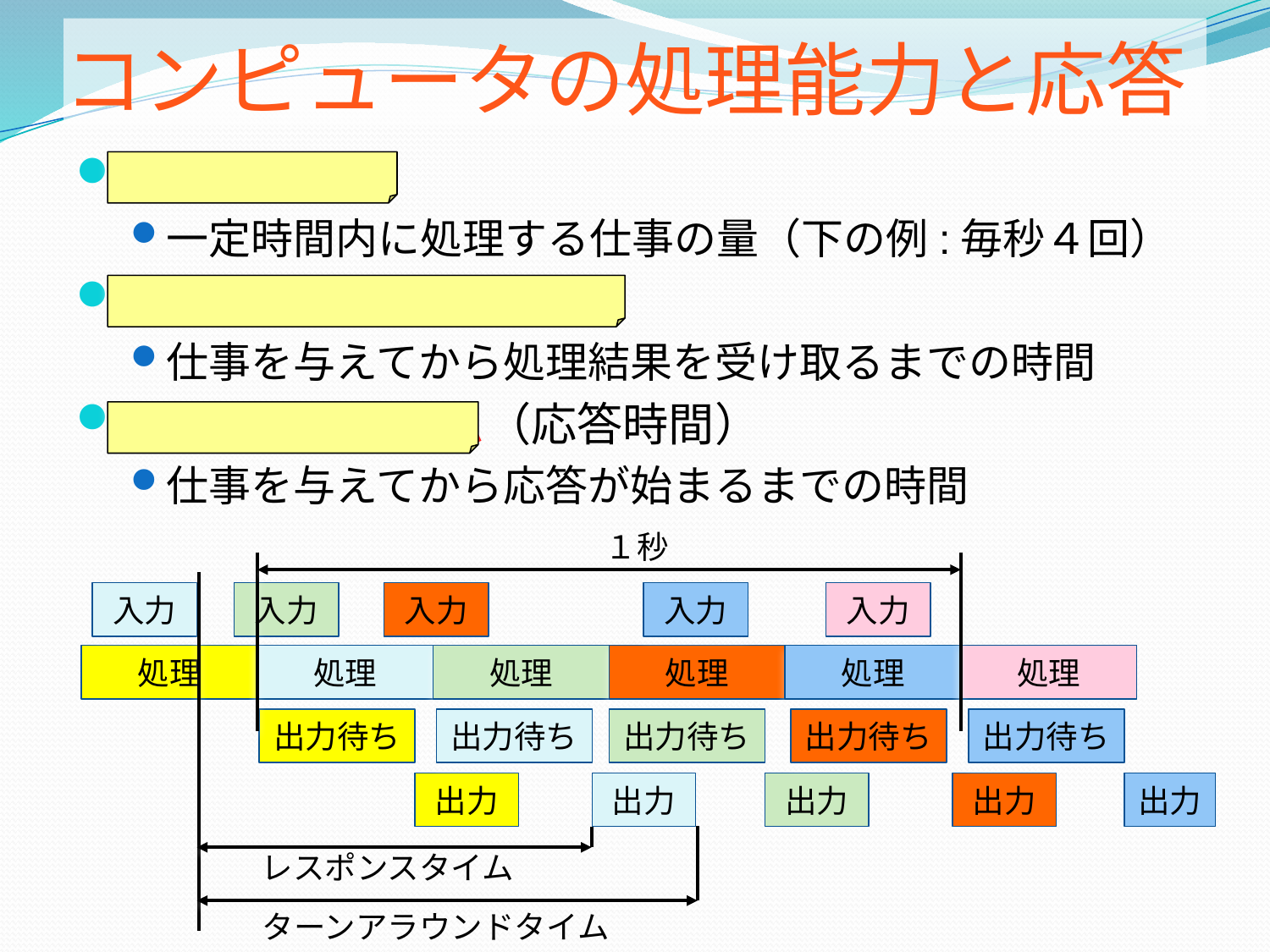

# コンピュータの処理能力と応答
スループット
一定時間内に処理する仕事の量（下の例:毎秒４回）
ターンアラウンドタイム
仕事を与えてから処理結果を受け取るまでの時間
レスポンスタイム（応答時間）
仕事を与えてから応答が始まるまでの時間

１秒
入力
入力
入力
入力
入力
処理
処理
処理
処理
処理
処理
出力待ち
出力待ち
出力待ち
出力待ち
出力待ち
出力
出力
出力
出力
出力
レスポンスタイム
ターンアラウンドタイム